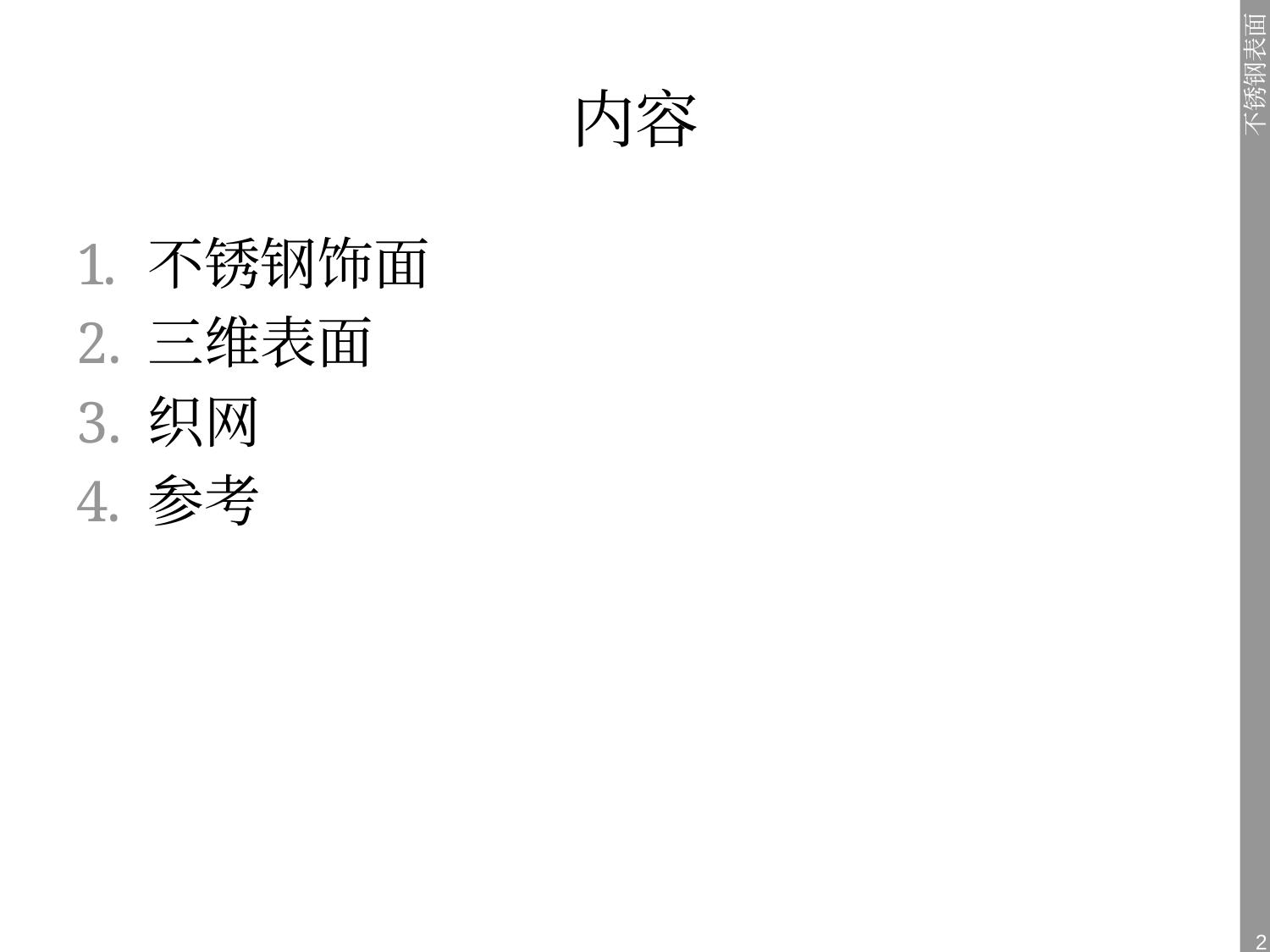

# 内容
不锈钢饰面
三维表面
织网
参考
2